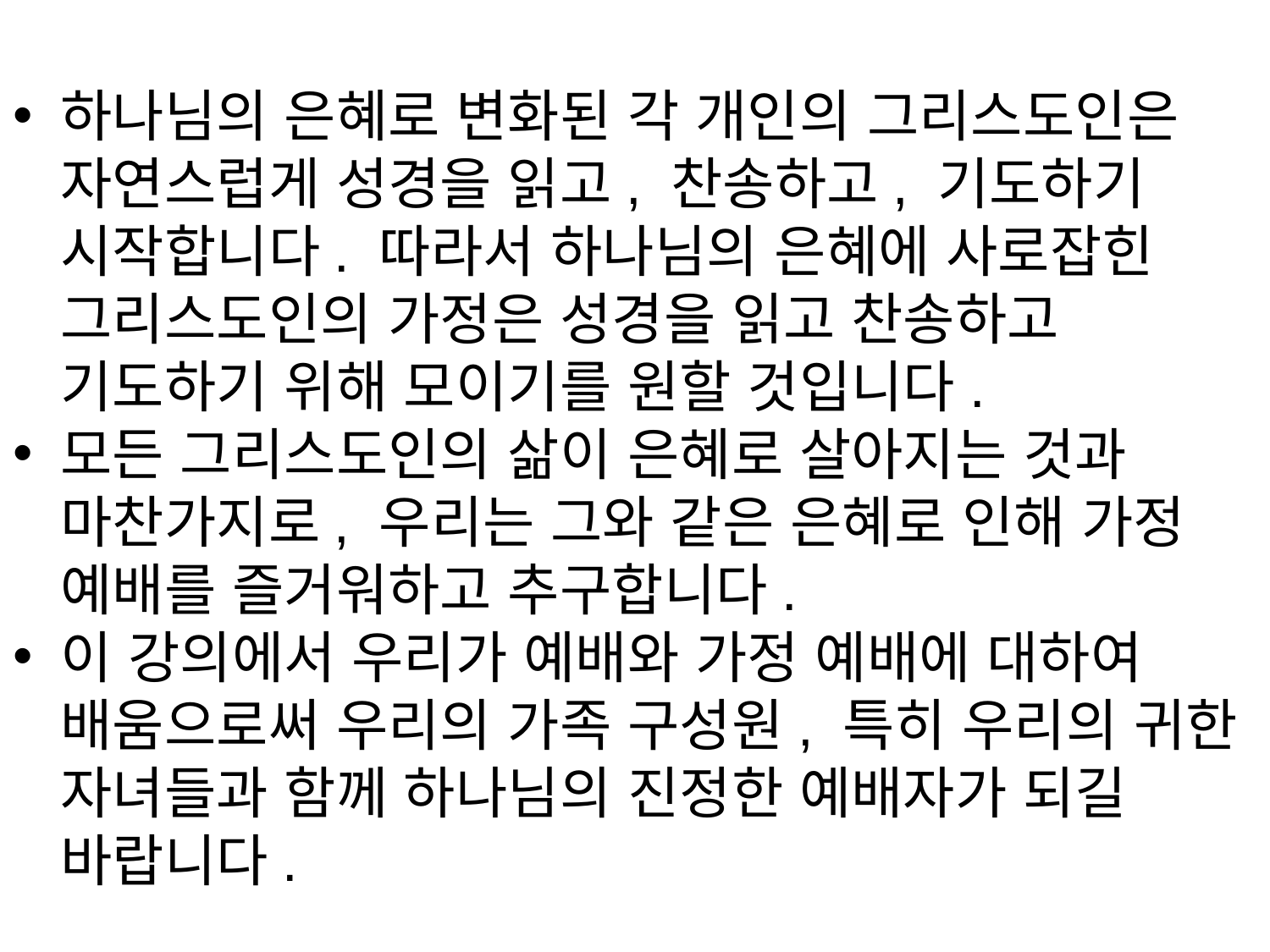

하나님의 은혜로 변화된 각 개인의 그리스도인은 자연스럽게 성경을 읽고, 찬송하고, 기도하기 시작합니다. 따라서 하나님의 은혜에 사로잡힌 그리스도인의 가정은 성경을 읽고 찬송하고 기도하기 위해 모이기를 원할 것입니다.
모든 그리스도인의 삶이 은혜로 살아지는 것과 마찬가지로, 우리는 그와 같은 은혜로 인해 가정 예배를 즐거워하고 추구합니다.
이 강의에서 우리가 예배와 가정 예배에 대하여 배움으로써 우리의 가족 구성원, 특히 우리의 귀한 자녀들과 함께 하나님의 진정한 예배자가 되길 바랍니다.